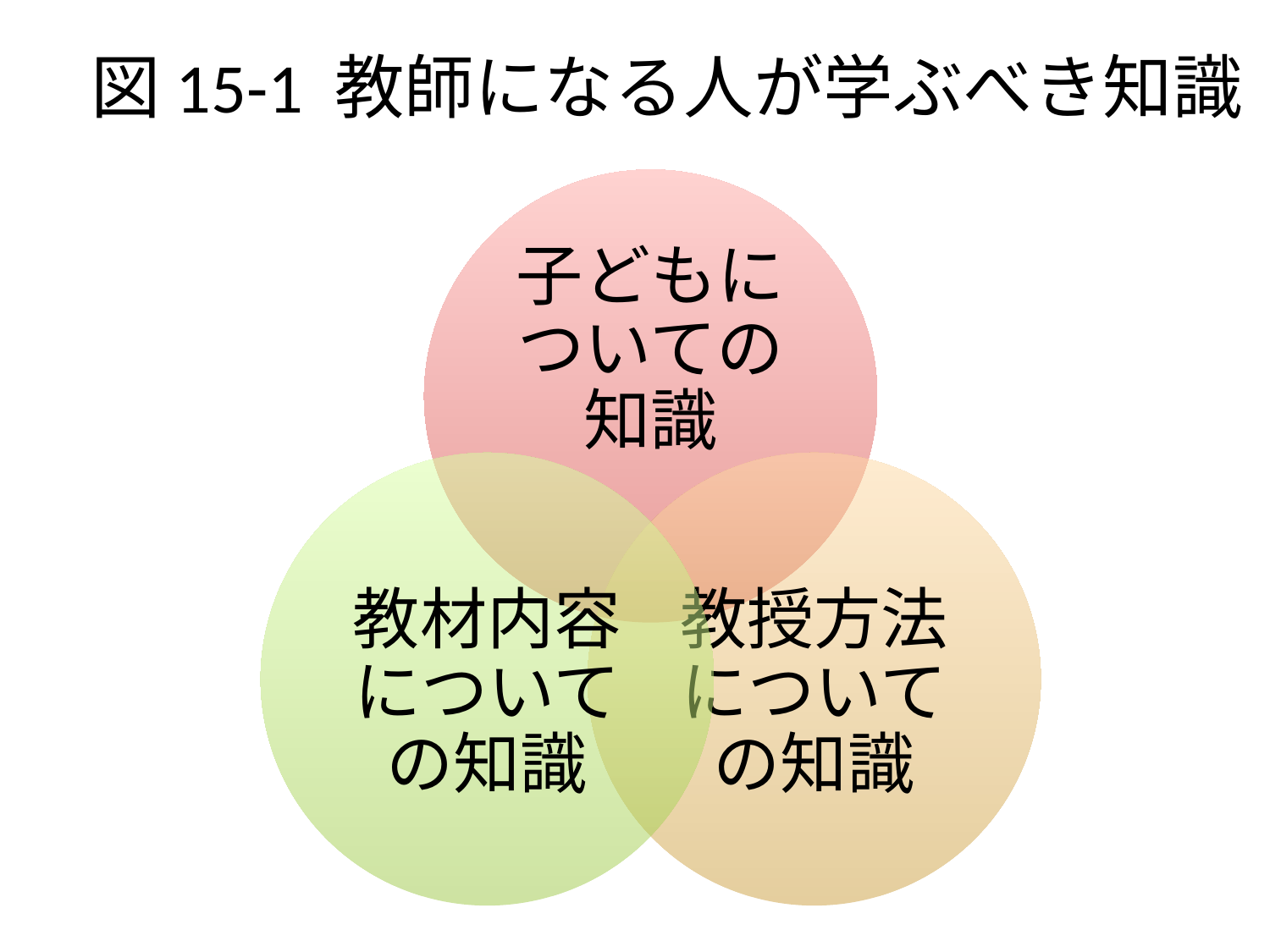

# 図15-1 教師になる人が学ぶべき知識
子どもについての知識
教授方法についての知識
教材内容についての知識